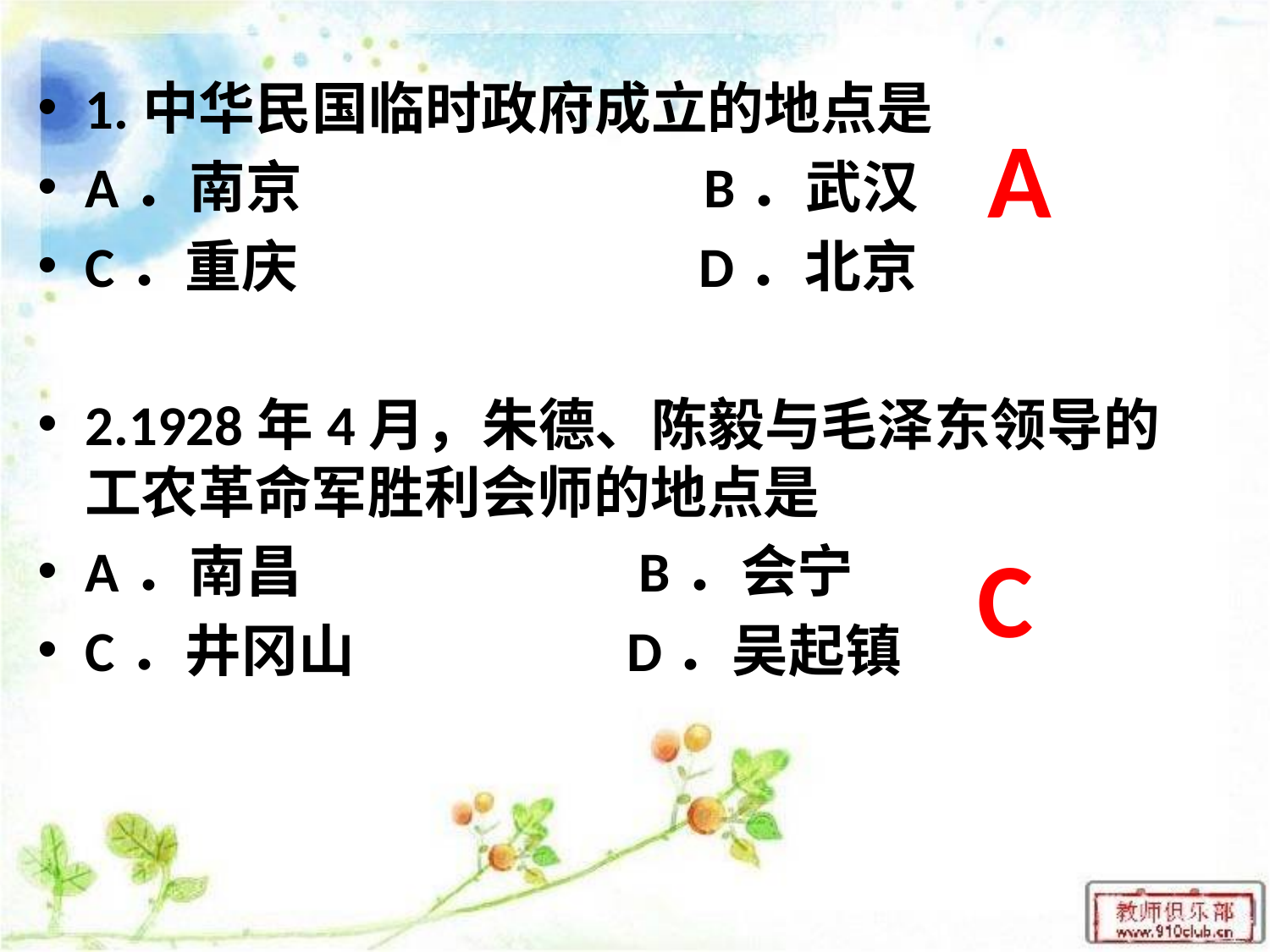

1.中华民国临时政府成立的地点是
A．南京                              B．武汉
C．重庆                              D．北京

2.1928年4月，朱德、陈毅与毛泽东领导的工农革命军胜利会师的地点是
A．南昌                         B．会宁
C．井冈山                    D．吴起镇

A
C